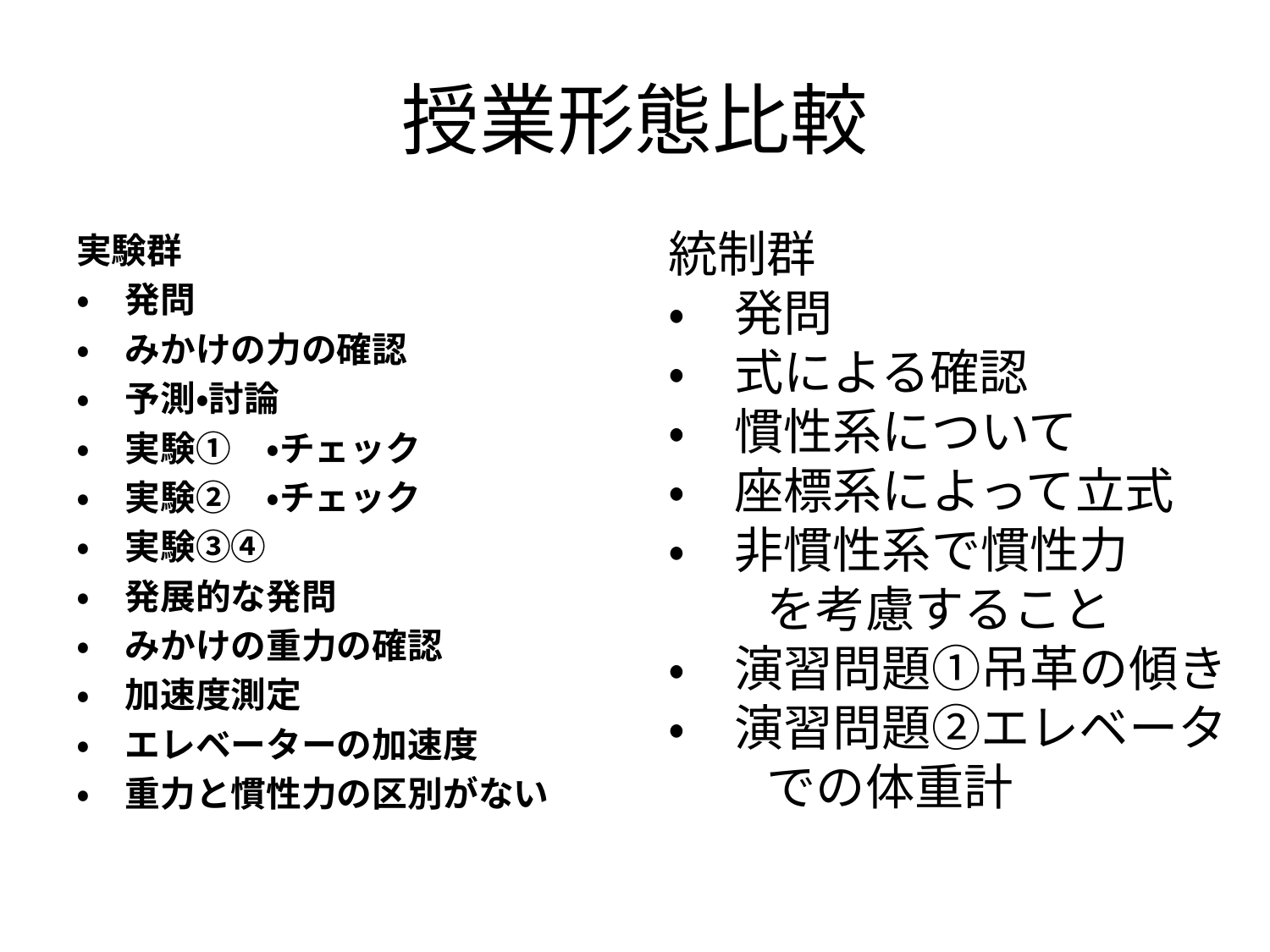

# 授業形態比較
統制群
・　発問
・　式による確認
・　慣性系について
・　座標系によって立式
・　非慣性系で慣性力
　　を考慮すること
・　演習問題①吊革の傾き
・　演習問題②エレベータ
　　での体重計

実験群
・　発問
・　みかけの力の確認
・　予測・討論
・　実験①　・チェック
・　実験②　・チェック
・　実験③④
・　発展的な発問
・　みかけの重力の確認
・　加速度測定
・　エレベーターの加速度
・　重力と慣性力の区別がない